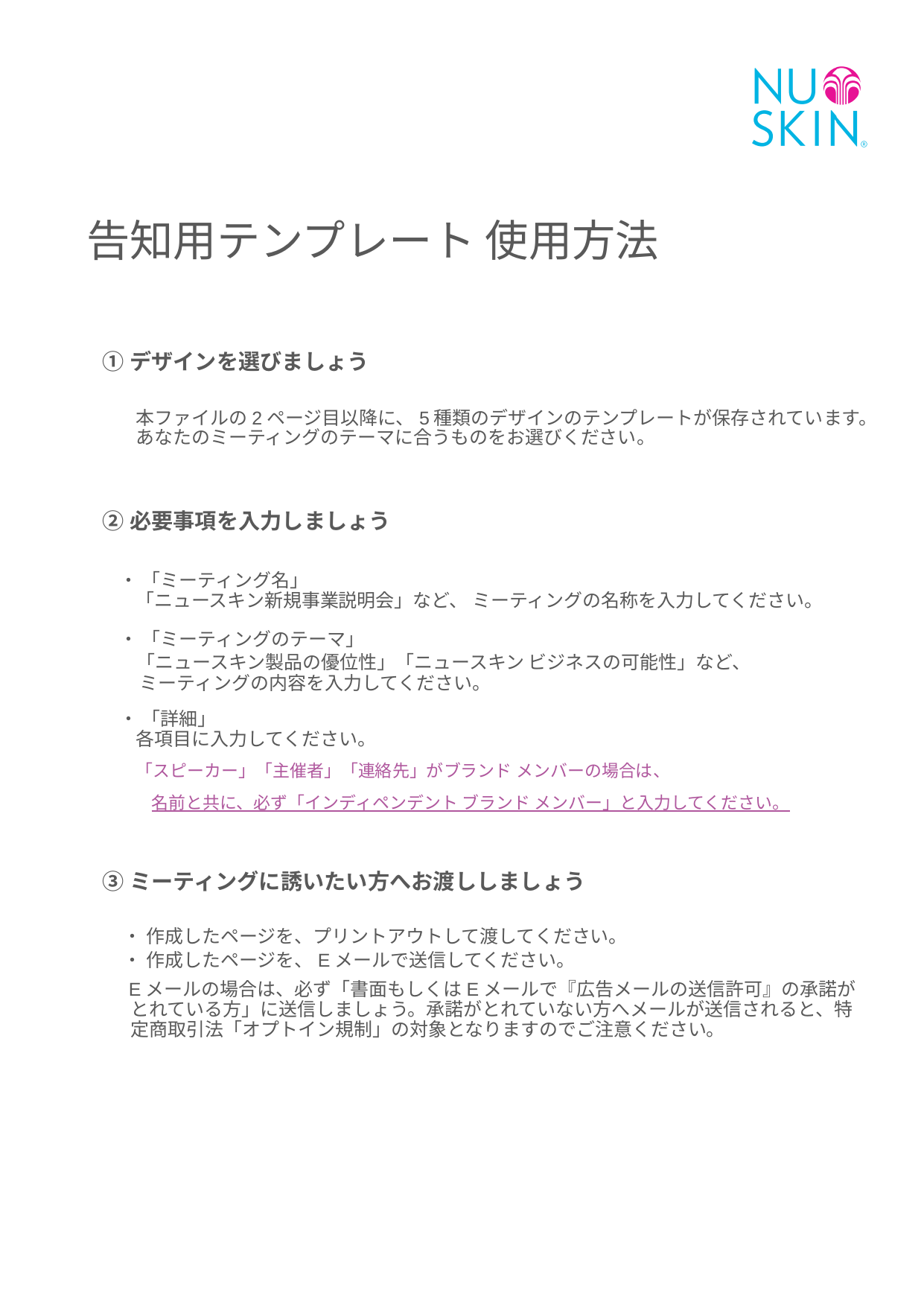

告知用テンプレート 使用方法
①デザインを選びましょう

       本ファイルの2ページ目以降に、5種類のデザインのテンプレートが保存されています。
       あなたのミーティングのテーマに合うものをお選びください。

②必要事項を入力しましょう

   ・ 「ミーティング名」
       「ニュースキン新規事業説明会」など、 ミーティングの名称を入力してください。
   ・ 「ミーティングのテーマ」
      「ニュースキン製品の優位性」「ニュースキン ビジネスの可能性」など、
        ミーティングの内容を入力してください。
   ・ 「詳細」
       各項目に入力してください。
       「スピーカー」「主催者」「連絡先」がブランド メンバーの場合は、
　 名前と共に、必ず「インディペンデント ブランド メンバー」と入力してください。

③ミーティングに誘いたい方へお渡ししましょう

    ・ 作成したページを、プリントアウトして渡してください。
    ・ 作成したページを、Eメールで送信してください。
     Eメールの場合は、必ず「書面もしくはEメールで『広告メールの送信許可』の承諾がとれている方」に送信しましょう。承諾がとれていない方へメールが送信されると、特定商取引法「オプトイン規制」の対象となりますのでご注意ください。